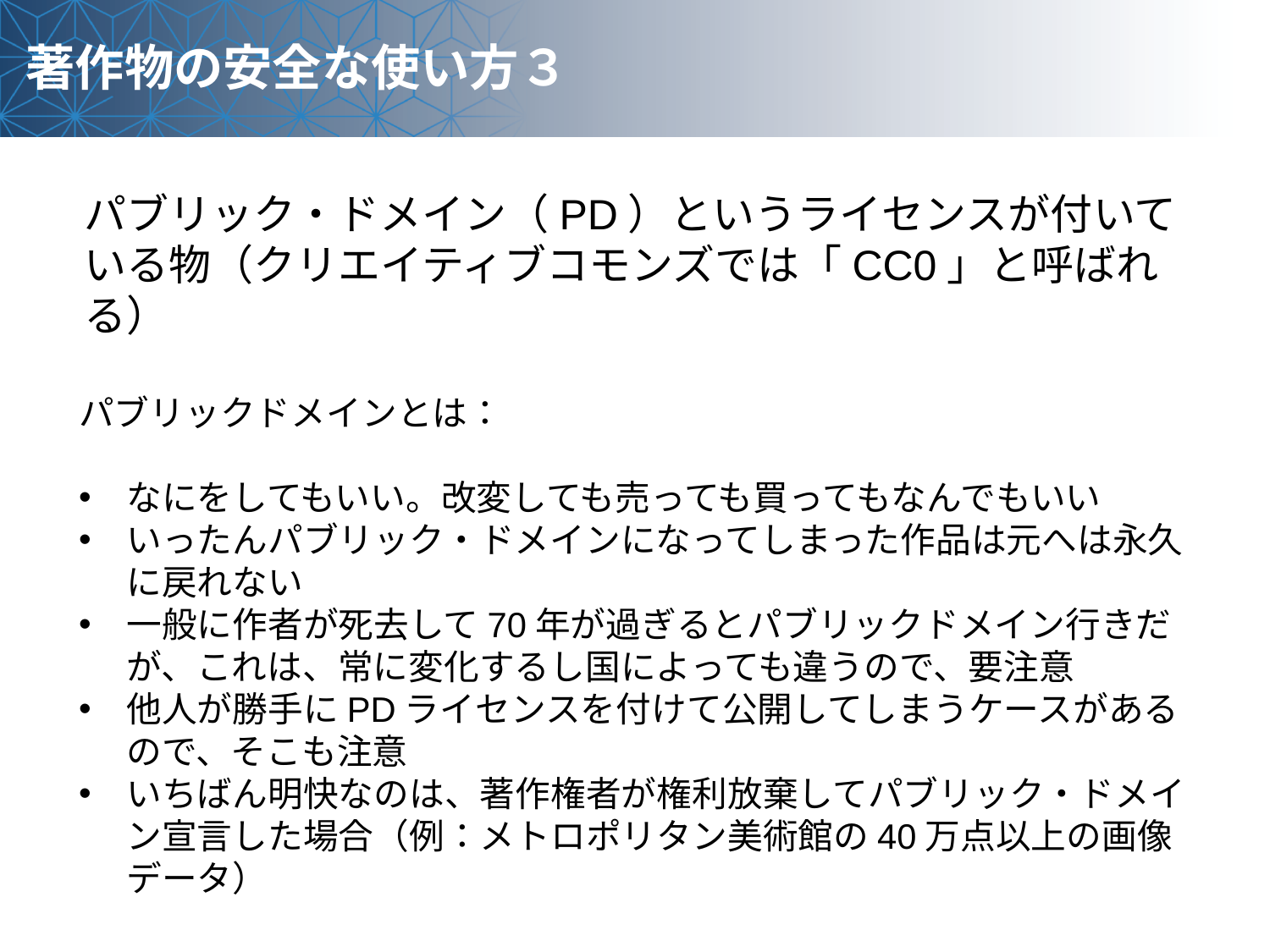

著作物の安全な使い方３
パブリック・ドメイン（PD）というライセンスが付いている物（クリエイティブコモンズでは「CC0」と呼ばれる）
パブリックドメインとは：

なにをしてもいい。改変しても売っても買ってもなんでもいい
いったんパブリック・ドメインになってしまった作品は元へは永久に戻れない
一般に作者が死去して70年が過ぎるとパブリックドメイン行きだが、これは、常に変化するし国によっても違うので、要注意
他人が勝手にPDライセンスを付けて公開してしまうケースがあるので、そこも注意
いちばん明快なのは、著作権者が権利放棄してパブリック・ドメイン宣言した場合（例：メトロポリタン美術館の40万点以上の画像データ）